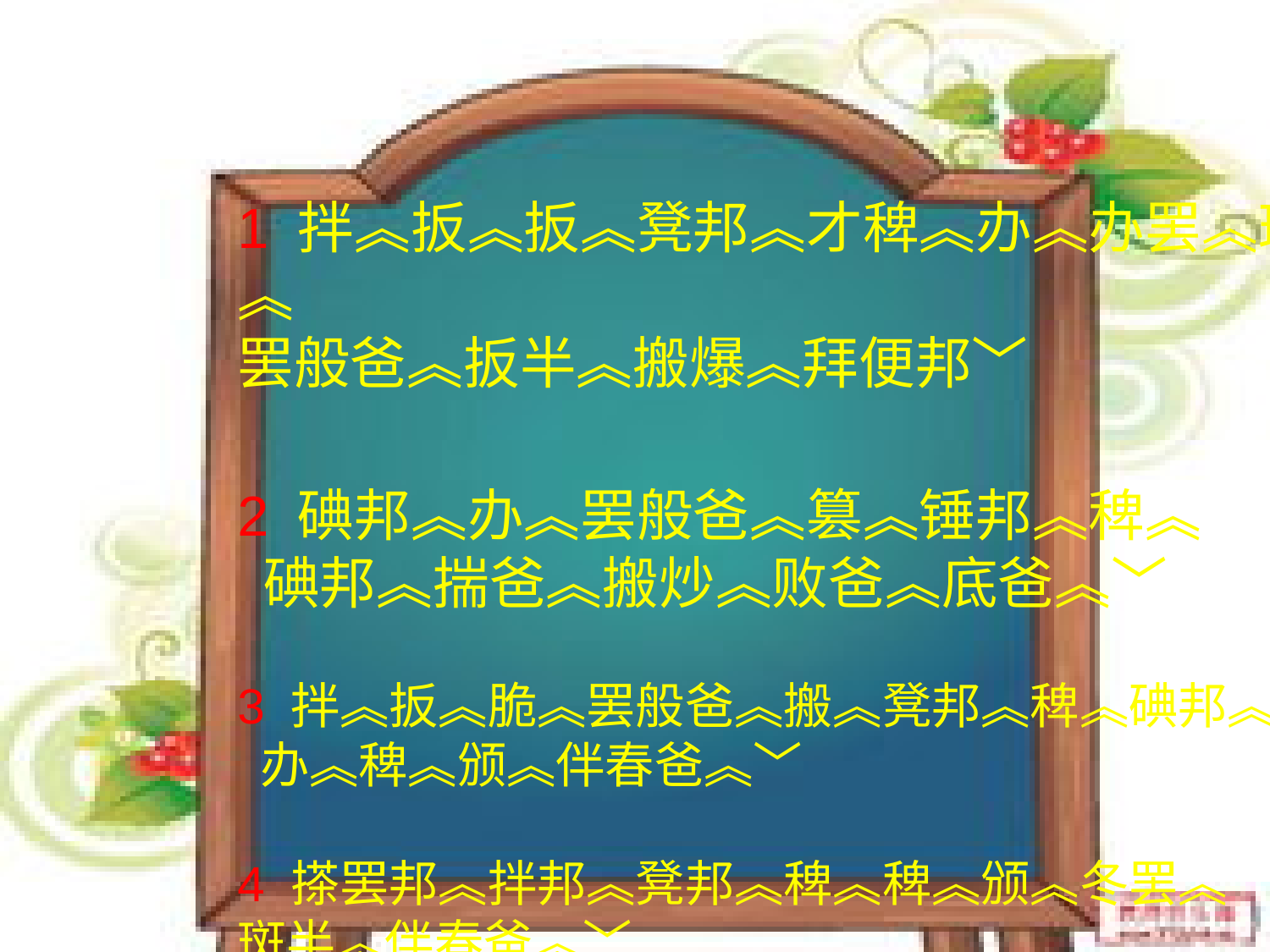

1 拌︽扳︽扳︽凳邦︽才稗︽办︽办罢︽斑︽
罢般爸︽扳半︽搬爆︽拜便邦﹀

2 碘邦︽办︽罢般爸︽篡︽锤邦︽稗︽
 碘邦︽揣爸︽搬炒︽败爸︽底爸︽﹀

3 拌︽扳︽脆︽罢般爸︽搬︽凳邦︽稗︽碘邦︽
 办︽稗︽颁︽伴春爸︽﹀

4 搽罢邦︽拌邦︽凳邦︽稗︽稗︽颁︽冬罢︽
斑半︽伴春爸︽﹀